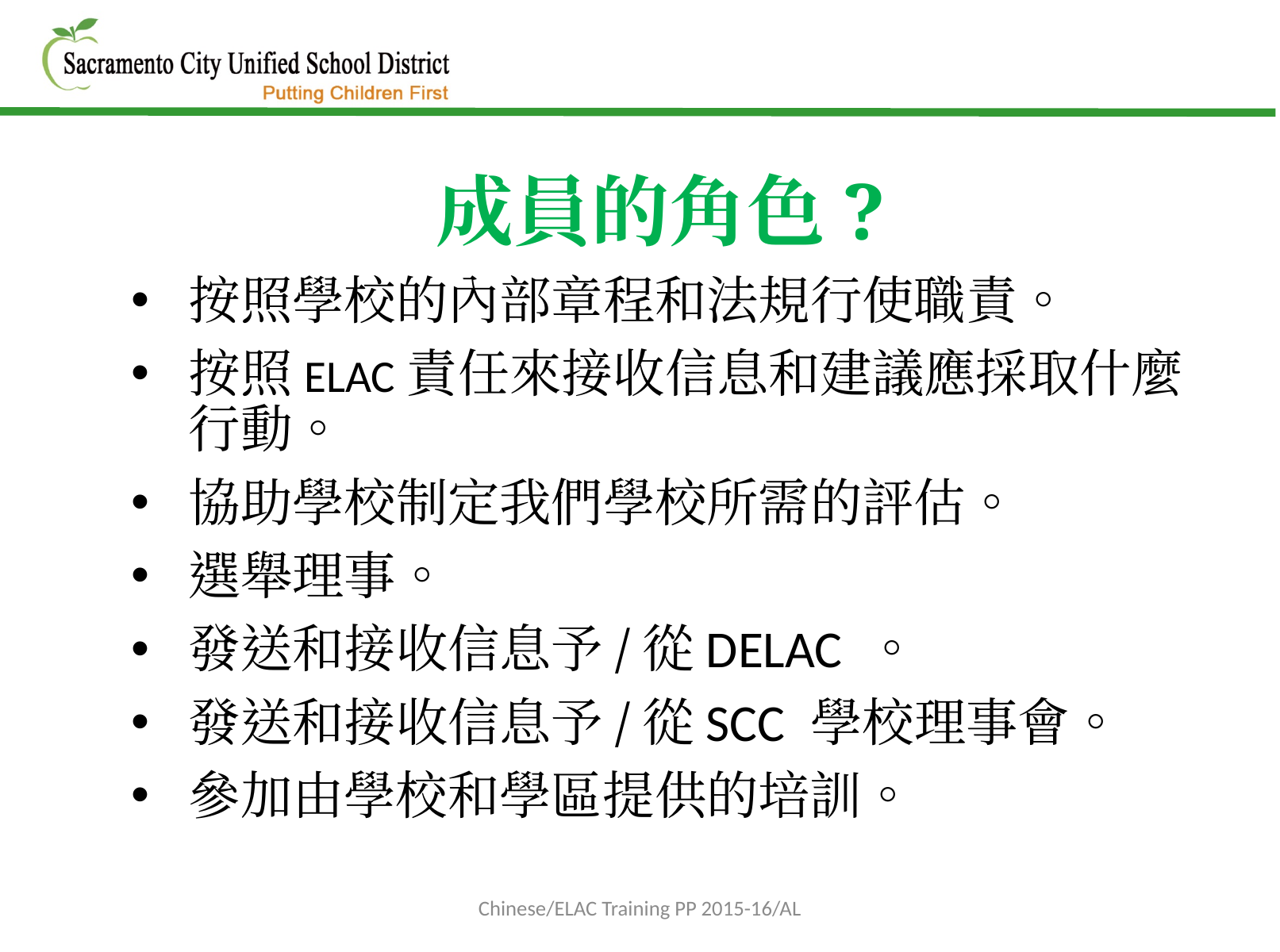

成員的角色?
按照學校的內部章程和法規行使職責。
按照ELAC責任來接收信息和建議應採取什麼行動。
協助學校制定我們學校所需的評估。
選舉理事。
發送和接收信息予/從DELAC 。
發送和接收信息予/從SCC 學校理事會。
參加由學校和學區提供的培訓。

Chinese/ELAC Training PP 2015-16/AL